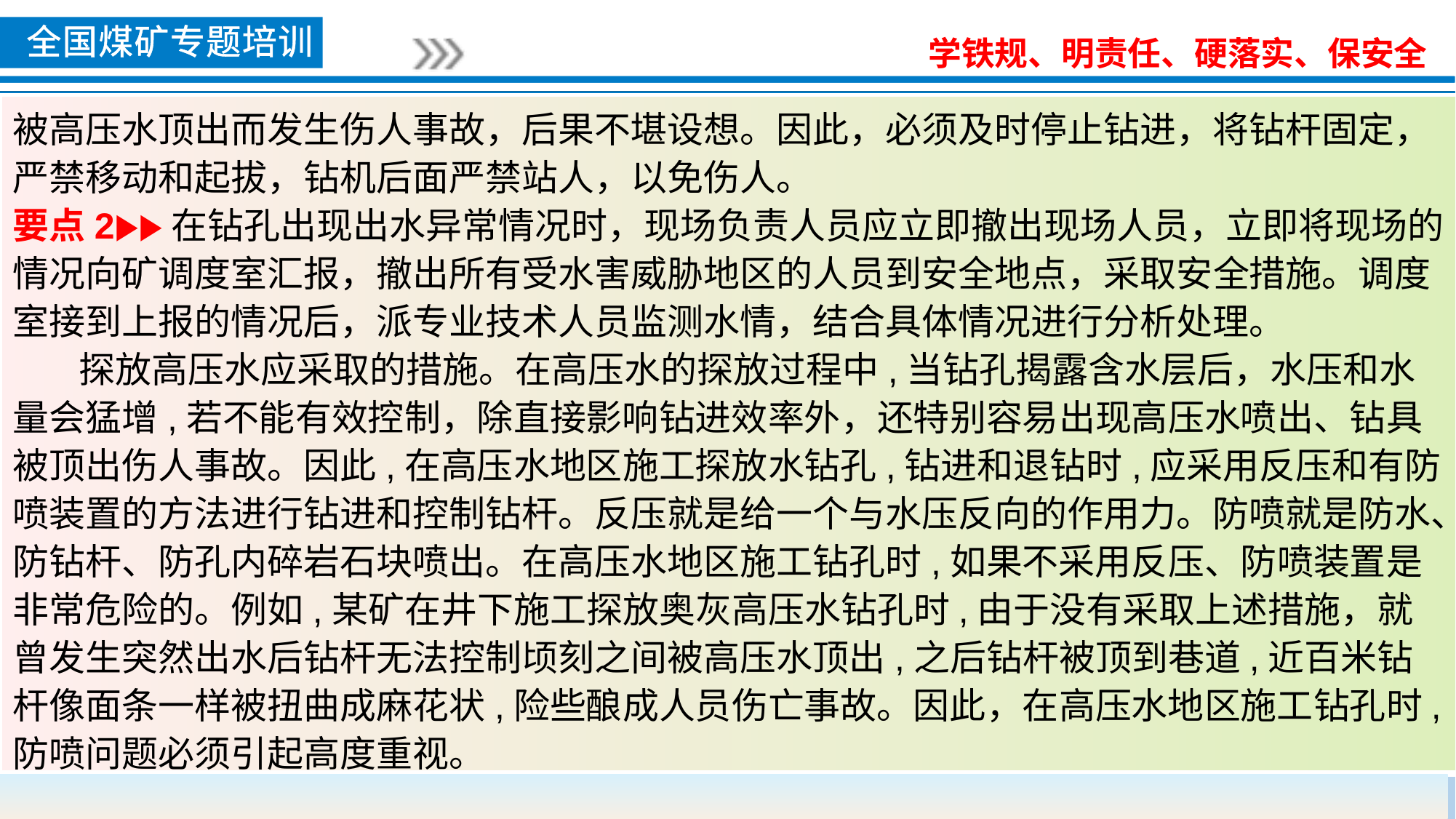

被高压水顶出而发生伤人事故，后果不堪设想。因此，必须及时停止钻进，将钻杆固定，严禁移动和起拔，钻机后面严禁站人，以免伤人。
要点2▶▶在钻孔出现出水异常情况时，现场负责人员应立即撤出现场人员，立即将现场的情况向矿调度室汇报，撤出所有受水害威胁地区的人员到安全地点，采取安全措施。调度室接到上报的情况后，派专业技术人员监测水情，结合具体情况进行分析处理。
       探放高压水应采取的措施。在高压水的探放过程中,当钻孔揭露含水层后，水压和水量会猛增,若不能有效控制，除直接影响钻进效率外，还特别容易出现高压水喷出、钻具被顶出伤人事故。因此,在高压水地区施工探放水钻孔,钻进和退钻时,应采用反压和有防喷装置的方法进行钻进和控制钻杆。反压就是给一个与水压反向的作用力。防喷就是防水、防钻杆、防孔内碎岩石块喷出。在高压水地区施工钻孔时,如果不采用反压、防喷装置是非常危险的。例如,某矿在井下施工探放奥灰高压水钻孔时,由于没有采取上述措施，就曾发生突然出水后钻杆无法控制顷刻之间被高压水顶出,之后钻杆被顶到巷道,近百米钻杆像面条一样被扭曲成麻花状,险些酿成人员伤亡事故。因此，在高压水地区施工钻孔时,防喷问题必须引起高度重视。